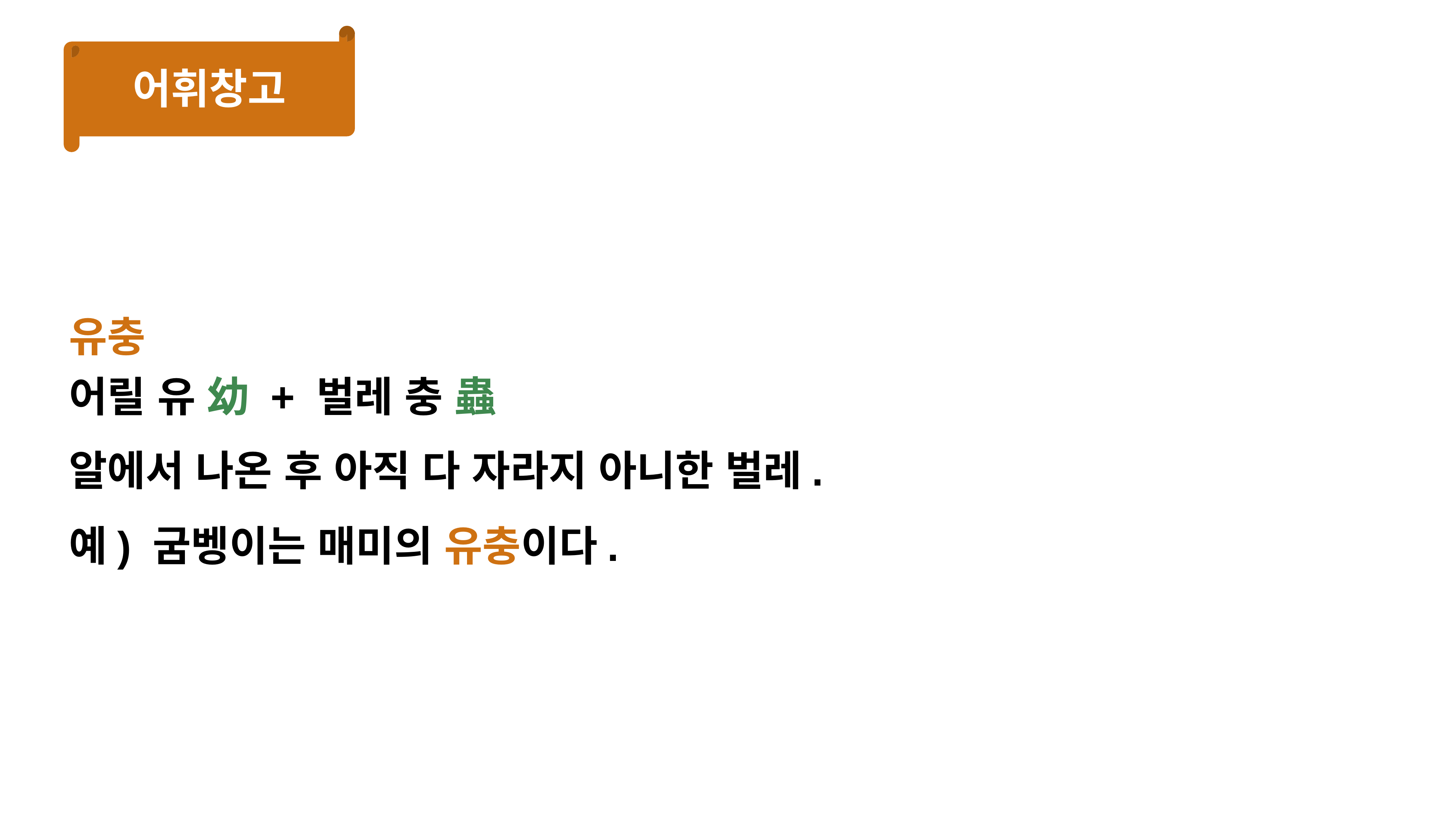

어휘창고
유충
어릴 유 幼 + 벌레 충 蟲
알에서 나온 후 아직 다 자라지 아니한 벌레.
예) 굼벵이는 매미의 유충이다.